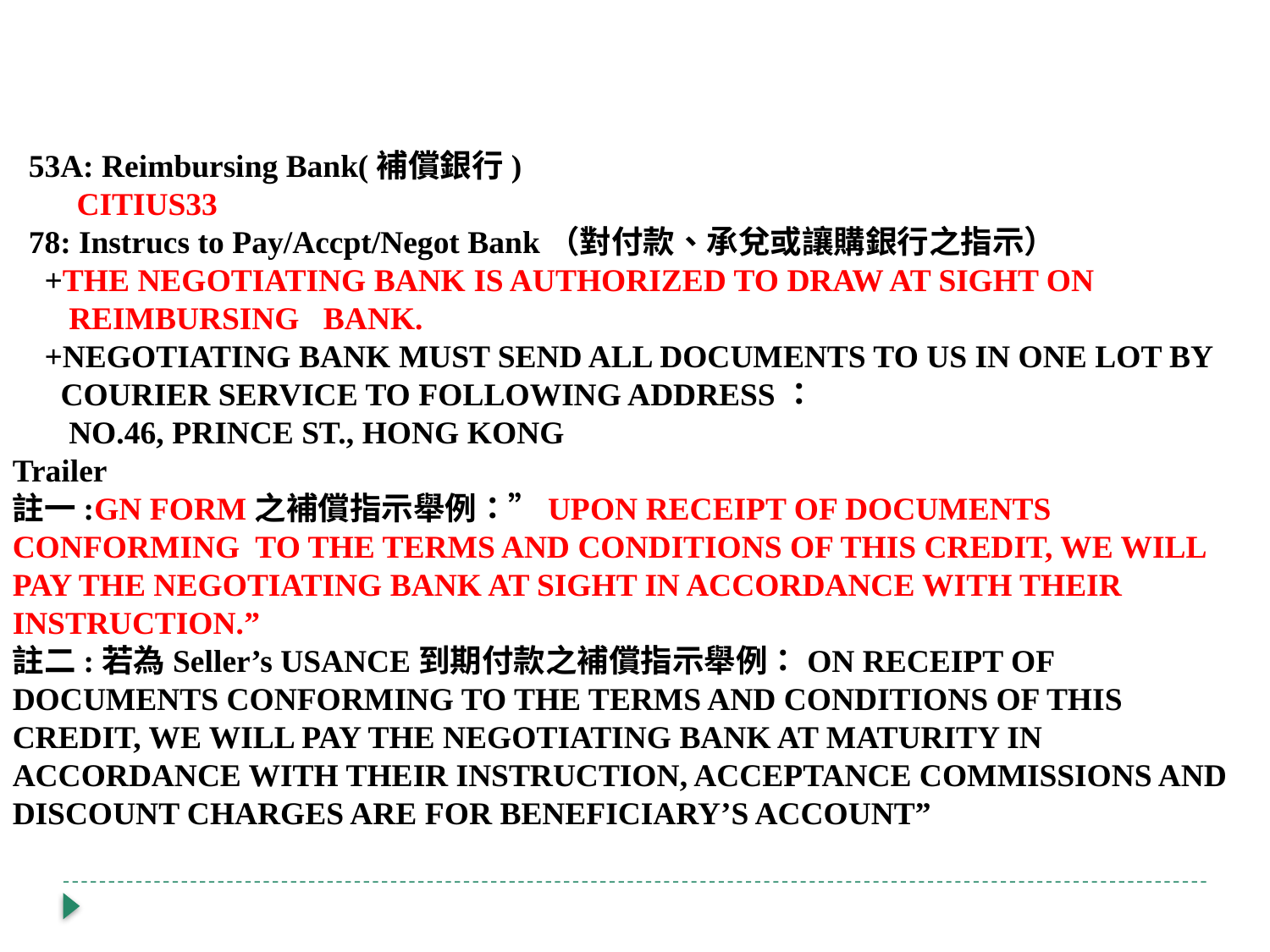

53A: Reimbursing Bank(補償銀行)
        CITIUS33
  78: Instrucs to Pay/Accpt/Negot Bank（對付款、承兌或讓購銀行之指示）
    +THE NEGOTIATING BANK IS AUTHORIZED TO DRAW AT SIGHT ON
       REIMBURSING   BANK.
    +NEGOTIATING BANK MUST SEND ALL DOCUMENTS TO US IN ONE LOT BY
      COURIER SERVICE TO FOLLOWING ADDRESS：
       NO.46, PRINCE ST., HONG KONG
Trailer
註一:GN FORM之補償指示舉例：”UPON RECEIPT OF DOCUMENTS CONFORMING  TO THE TERMS AND CONDITIONS OF THIS CREDIT, WE WILL PAY THE NEGOTIATING BANK AT SIGHT IN ACCORDANCE WITH THEIR INSTRUCTION.”
註二:若為Seller’s USANCE到期付款之補償指示舉例：ON RECEIPT OF DOCUMENTS CONFORMING TO THE TERMS AND CONDITIONS OF THIS CREDIT, WE WILL PAY THE NEGOTIATING BANK AT MATURITY IN ACCORDANCE WITH THEIR INSTRUCTION, ACCEPTANCE COMMISSIONS AND DISCOUNT CHARGES ARE FOR BENEFICIARY’S ACCOUNT”